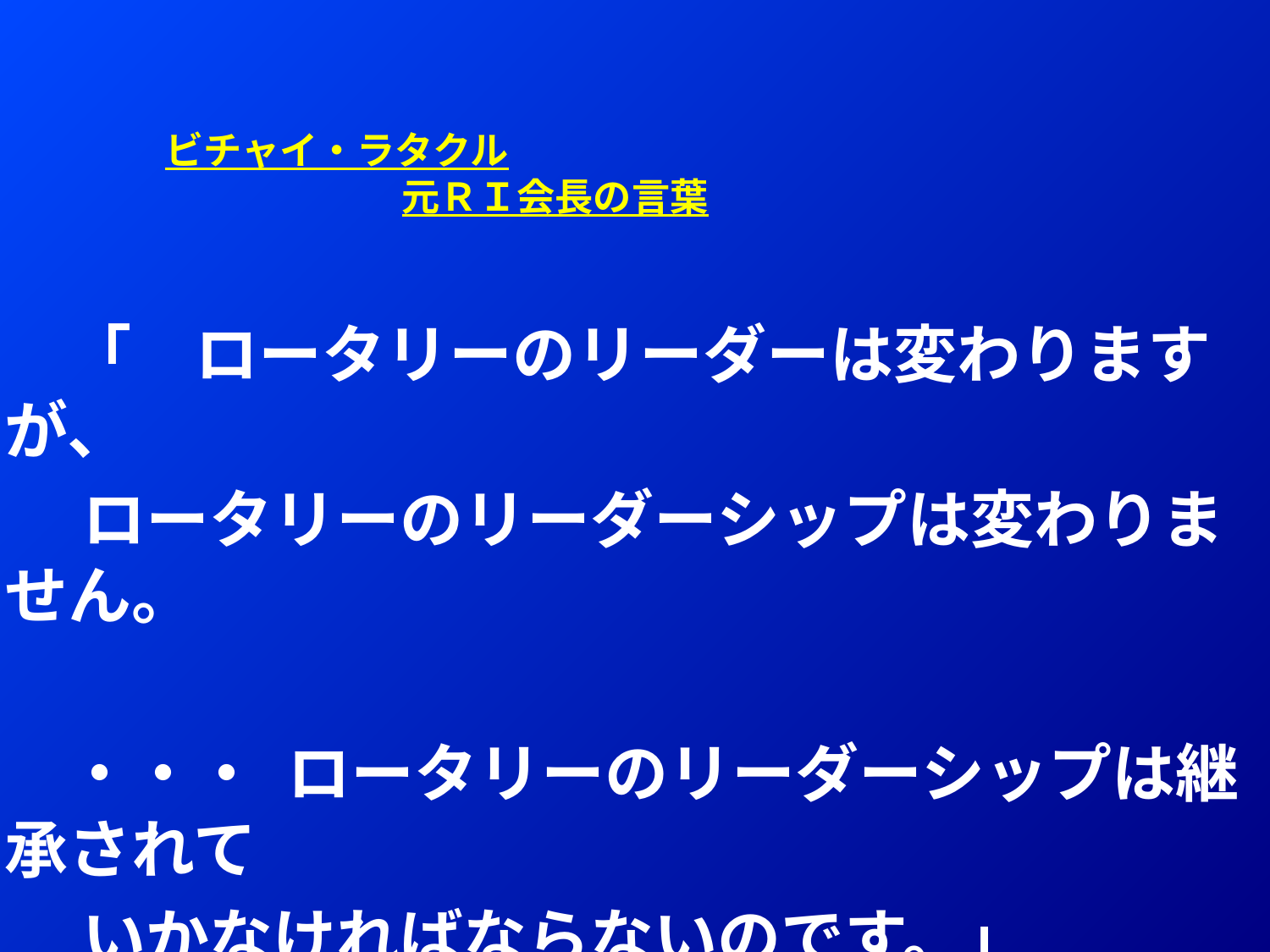

ビチャイ・ラタクル
　　　　　　　元ＲＩ会長の言葉

　「　ロータリーのリーダーは変わりますが、
　 ロータリーのリーダーシップは変わりません。

　・・・  ロータリーのリーダーシップは継承されて
　 いかなければならないのです。」

　　　　2011.10.1講演～ロータリーの真の強さより